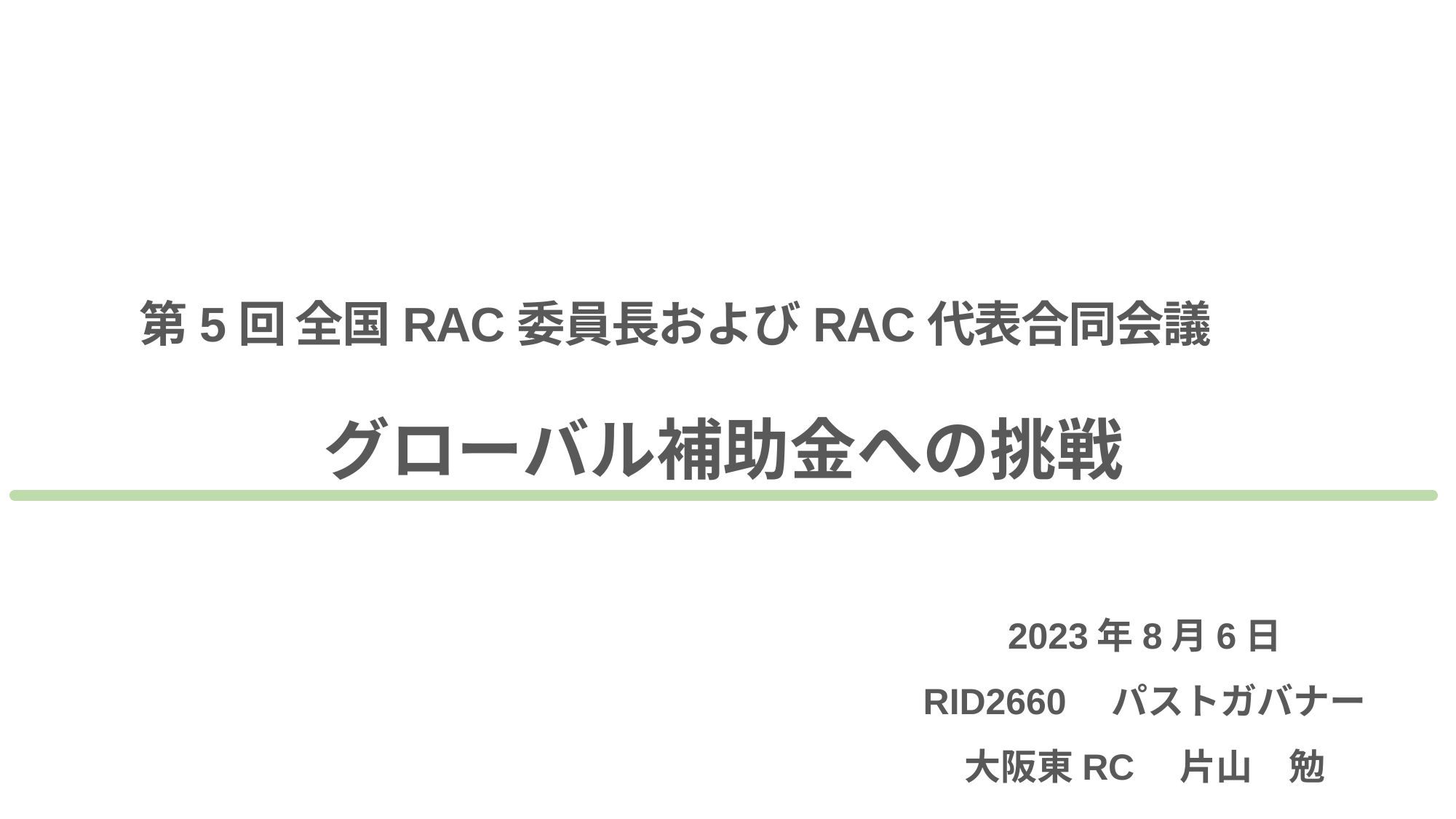

第5回 全国RAC委員長およびRAC代表合同会議
グローバル補助金への挑戦
2023年8月6日
RID2660　パストガバナー
大阪東RC　片山　勉